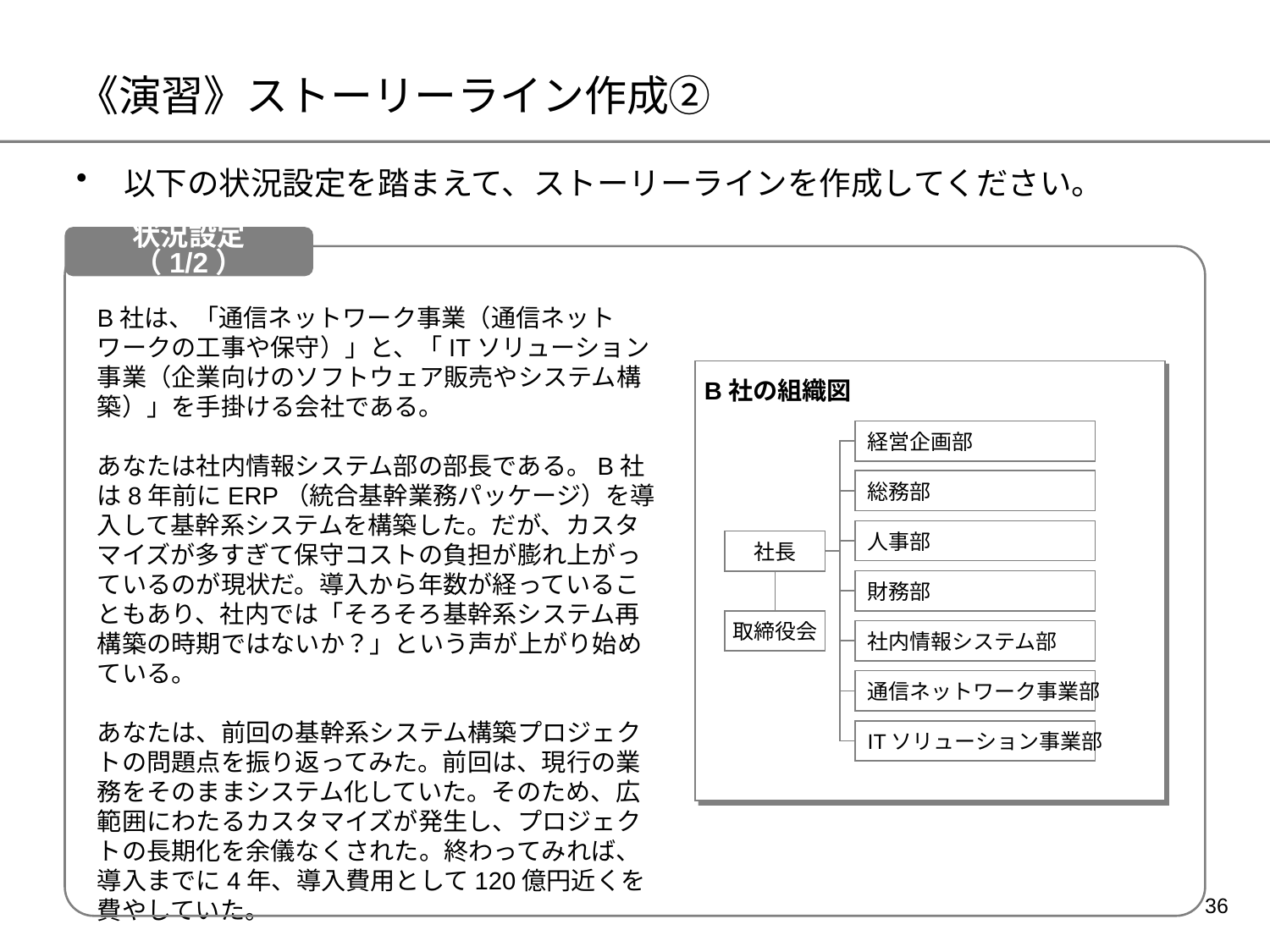

# 《演習》ストーリーライン作成②
以下の状況設定を踏まえて、ストーリーラインを作成してください。
状況設定（1/2）

B社は、「通信ネットワーク事業（通信ネットワークの工事や保守）」と、「ITソリューション事業（企業向けのソフトウェア販売やシステム構築）」を手掛ける会社である。

あなたは社内情報システム部の部長である。B社は8年前にERP（統合基幹業務パッケージ）を導入して基幹系システムを構築した。だが、カスタマイズが多すぎて保守コストの負担が膨れ上がっているのが現状だ。導入から年数が経っていることもあり、社内では「そろそろ基幹系システム再構築の時期ではないか？」という声が上がり始めている。

あなたは、前回の基幹系システム構築プロジェクトの問題点を振り返ってみた。前回は、現行の業務をそのままシステム化していた。そのため、広範囲にわたるカスタマイズが発生し、プロジェクトの長期化を余儀なくされた。終わってみれば、導入までに4年、導入費用として120億円近くを費やしていた。

B社の組織図
経営企画部
総務部
人事部
社長
財務部
取締役会
社内情報システム部
通信ネットワーク事業部
ITソリューション事業部
36